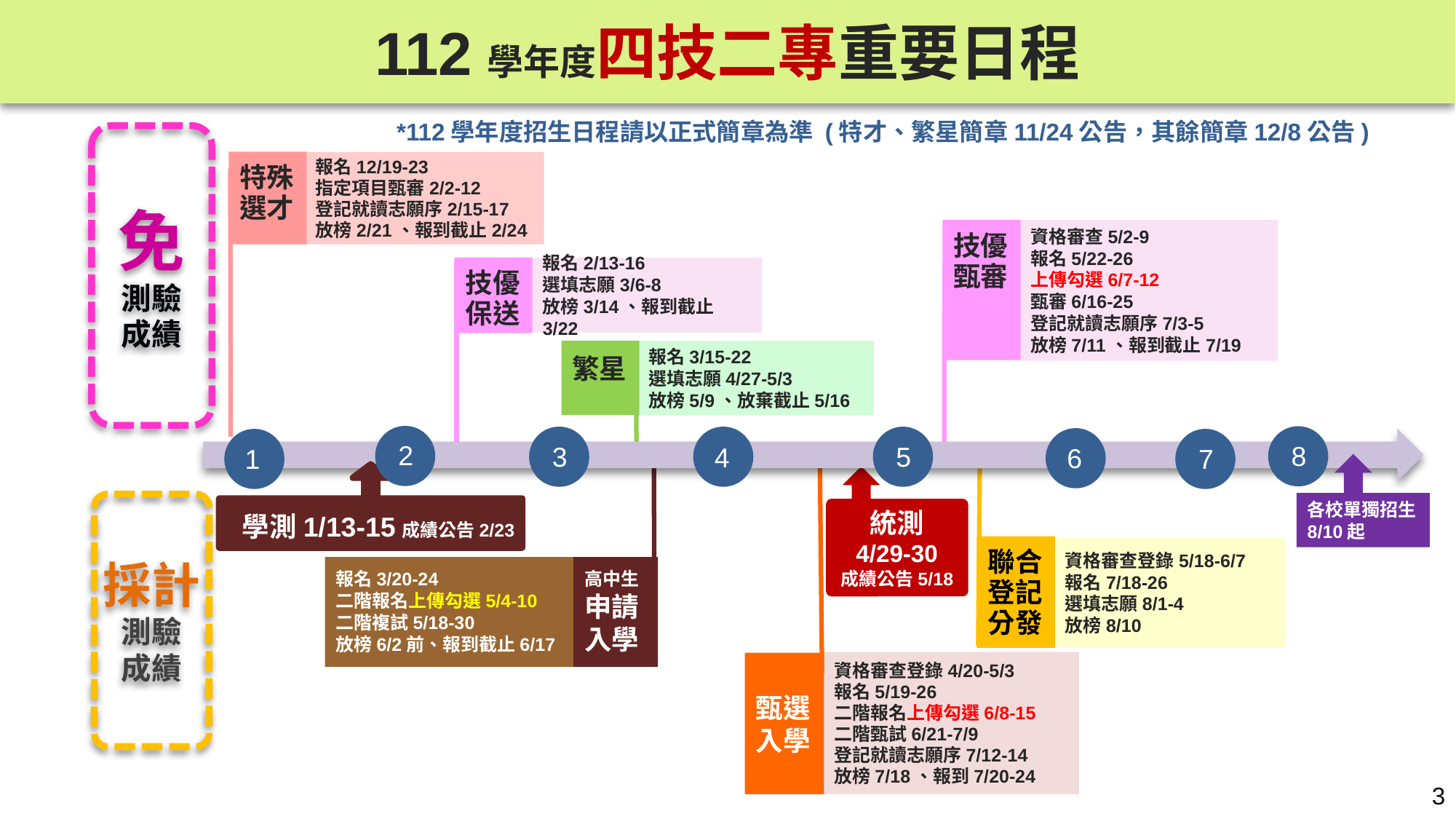

112學年度四技二專重要日程
*112學年度招生日程請以正式簡章為準 (特才、繁星簡章11/24公告，其餘簡章12/8公告)
免
測驗
成績
特殊選才
報名12/19-23
指定項目甄審2/2-12
登記就讀志願序2/15-17
放榜2/21、報到截止2/24
技優甄審
資格審查5/2-9
報名5/22-26
上傳勾選6/7-12
甄審6/16-25
登記就讀志願序7/3-5
放榜7/11、報到截止7/19
技優保送
報名2/13-16
選填志願3/6-8
放榜3/14、報到截止3/22
繁星
報名3/15-22
選填志願4/27-5/3
放榜5/9、放棄截止5/16

2

8

3

4

5

6

7

1

各校單獨招生
8/10起
採計
測驗
成績
統測
4/29-30
成績公告5/18
學測1/13-15成績公告2/23
聯合登記分發
資格審查登錄5/18-6/7
報名7/18-26
選填志願8/1-4
放榜8/10
高中生
申請入學
報名3/20-24
二階報名上傳勾選5/4-10
二階複試5/18-30
放榜6/2前、報到截止6/17
資格審查登錄4/20-5/3
報名5/19-26
二階報名上傳勾選6/8-15
二階甄試6/21-7/9
登記就讀志願序7/12-14
放榜7/18、報到7/20-24
甄選
入學